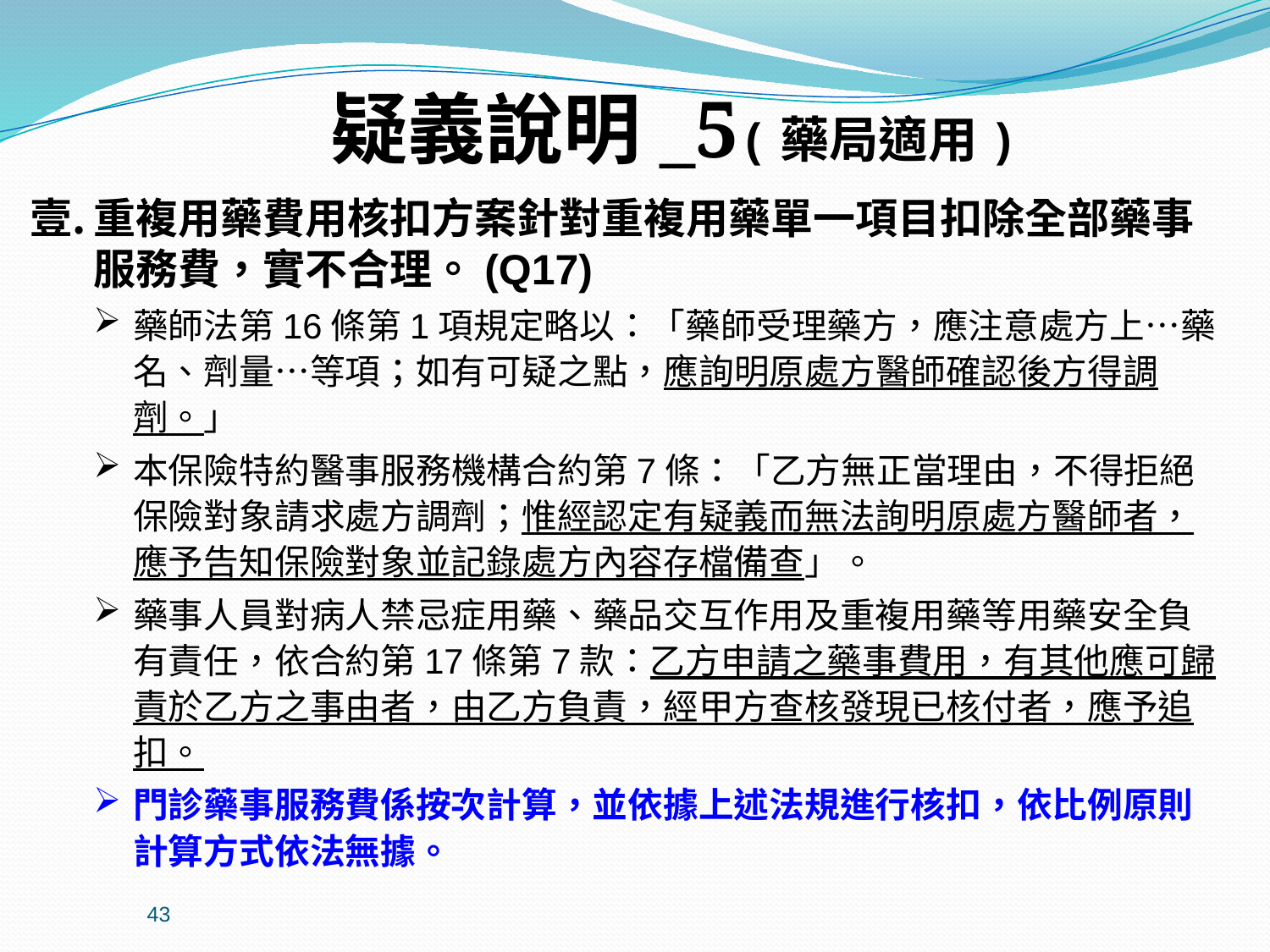

疑義說明_5(藥局適用)
重複用藥費用核扣方案針對重複用藥單一項目扣除全部藥事服務費，實不合理。(Q17)
藥師法第16條第1項規定略以：「藥師受理藥方，應注意處方上…藥名、劑量…等項；如有可疑之點，應詢明原處方醫師確認後方得調劑。」
本保險特約醫事服務機構合約第7條：「乙方無正當理由，不得拒絕保險對象請求處方調劑；惟經認定有疑義而無法詢明原處方醫師者，應予告知保險對象並記錄處方內容存檔備查」。
藥事人員對病人禁忌症用藥、藥品交互作用及重複用藥等用藥安全負有責任，依合約第17條第7款：乙方申請之藥事費用，有其他應可歸責於乙方之事由者，由乙方負責，經甲方查核發現已核付者，應予追扣。
門診藥事服務費係按次計算，並依據上述法規進行核扣，依比例原則計算方式依法無據。

43